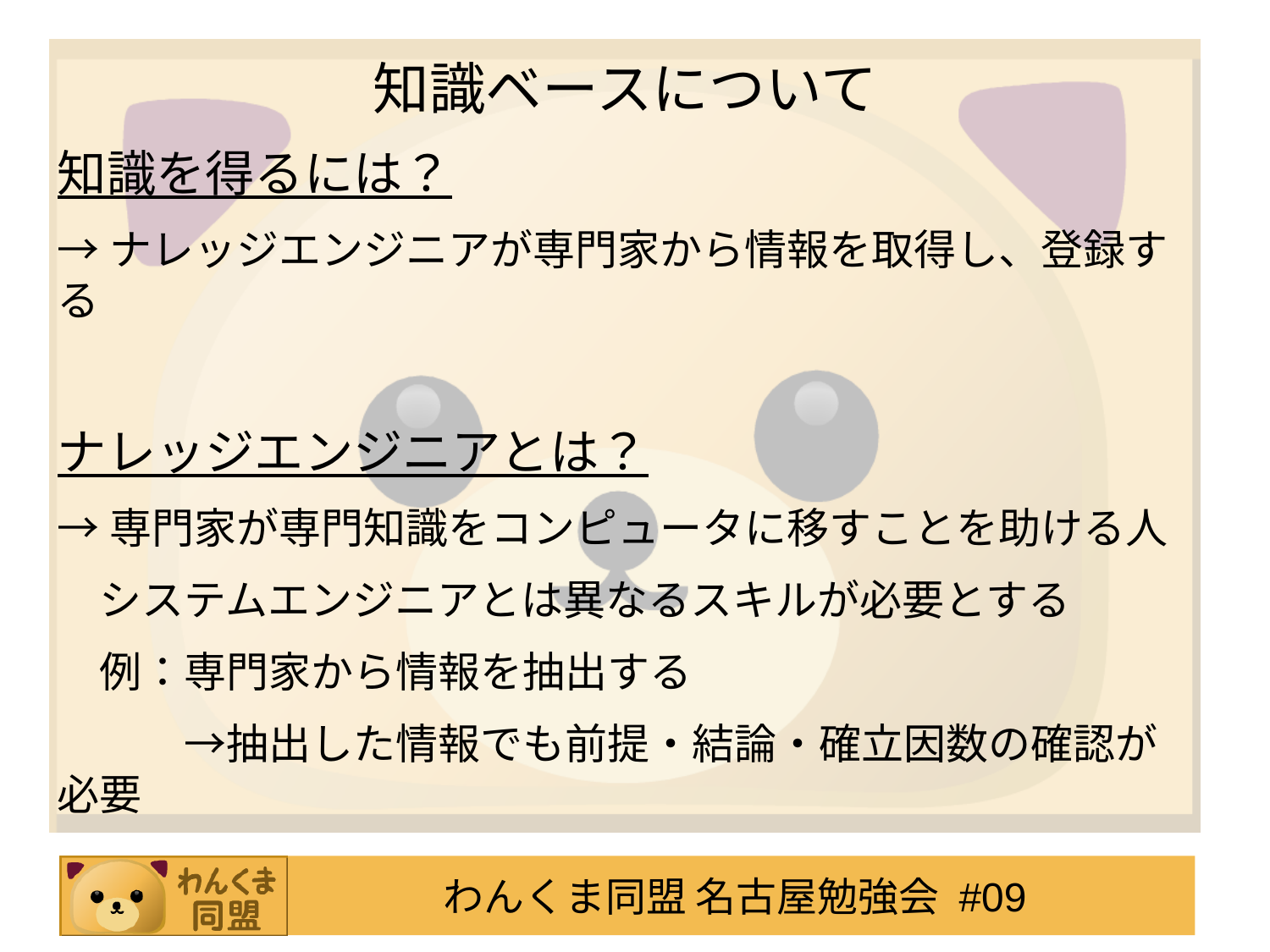

知識ベースについて
知識を得るには？
→ナレッジエンジニアが専門家から情報を取得し、登録する

ナレッジエンジニアとは？
→専門家が専門知識をコンピュータに移すことを助ける人
　システムエンジニアとは異なるスキルが必要とする
　例：専門家から情報を抽出する
　　　→抽出した情報でも前提・結論・確立因数の確認が必要